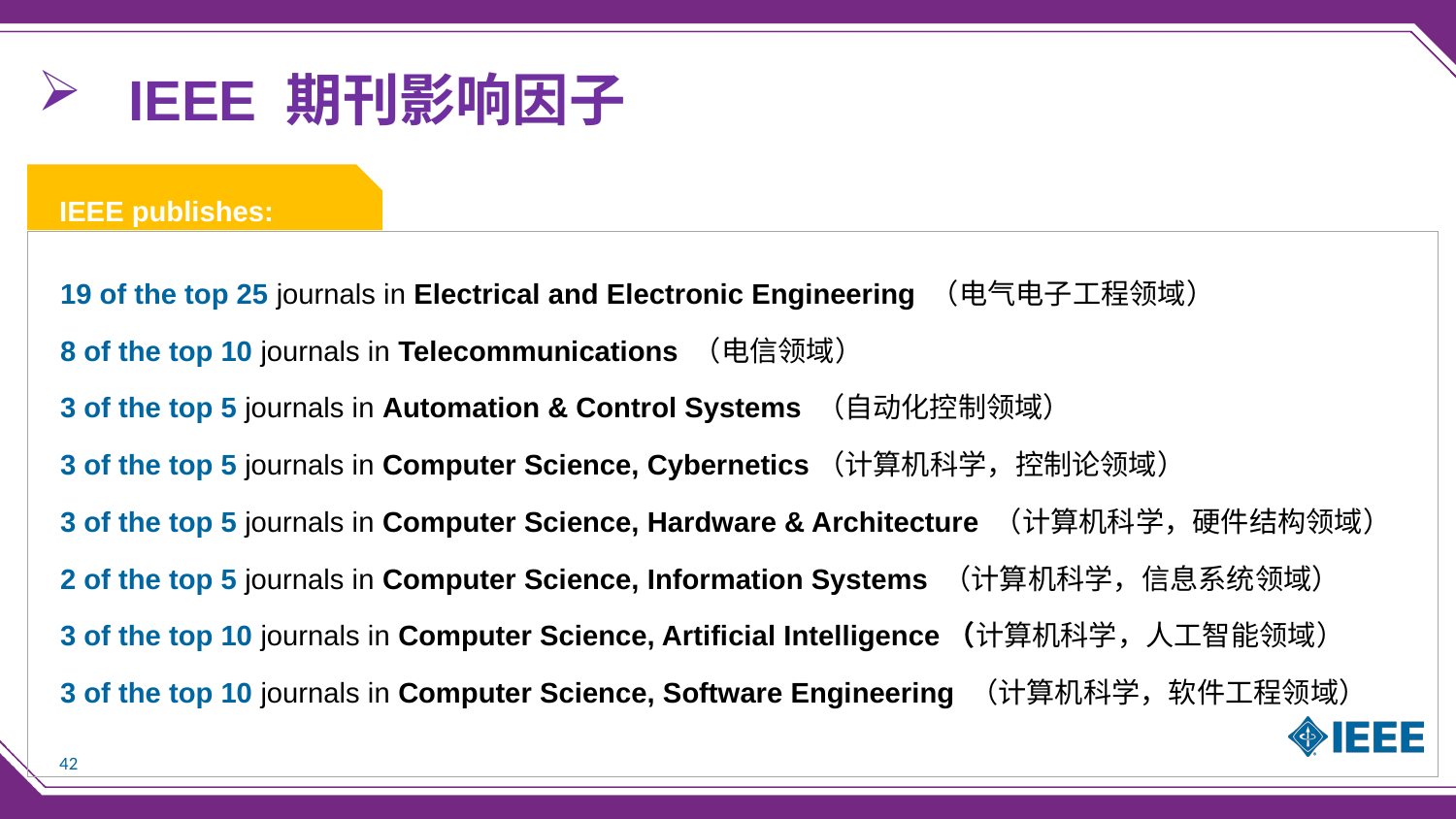

IEEE 期刊影响因子
IEEE publishes:

19 of the top 25 journals in Electrical and Electronic Engineering （电气电子工程领域）
8 of the top 10 journals in Telecommunications （电信领域）
3 of the top 5 journals in Automation & Control Systems （自动化控制领域）
3 of the top 5 journals in Computer Science, Cybernetics（计算机科学，控制论领域）
3 of the top 5 journals in Computer Science, Hardware & Architecture （计算机科学，硬件结构领域）
2 of the top 5 journals in Computer Science, Information Systems （计算机科学，信息系统领域）
3 of the top 10 journals in Computer Science, Artificial Intelligence（计算机科学，人工智能领域）
3 of the top 10 journals in Computer Science, Software Engineering （计算机科学，软件工程领域）
42